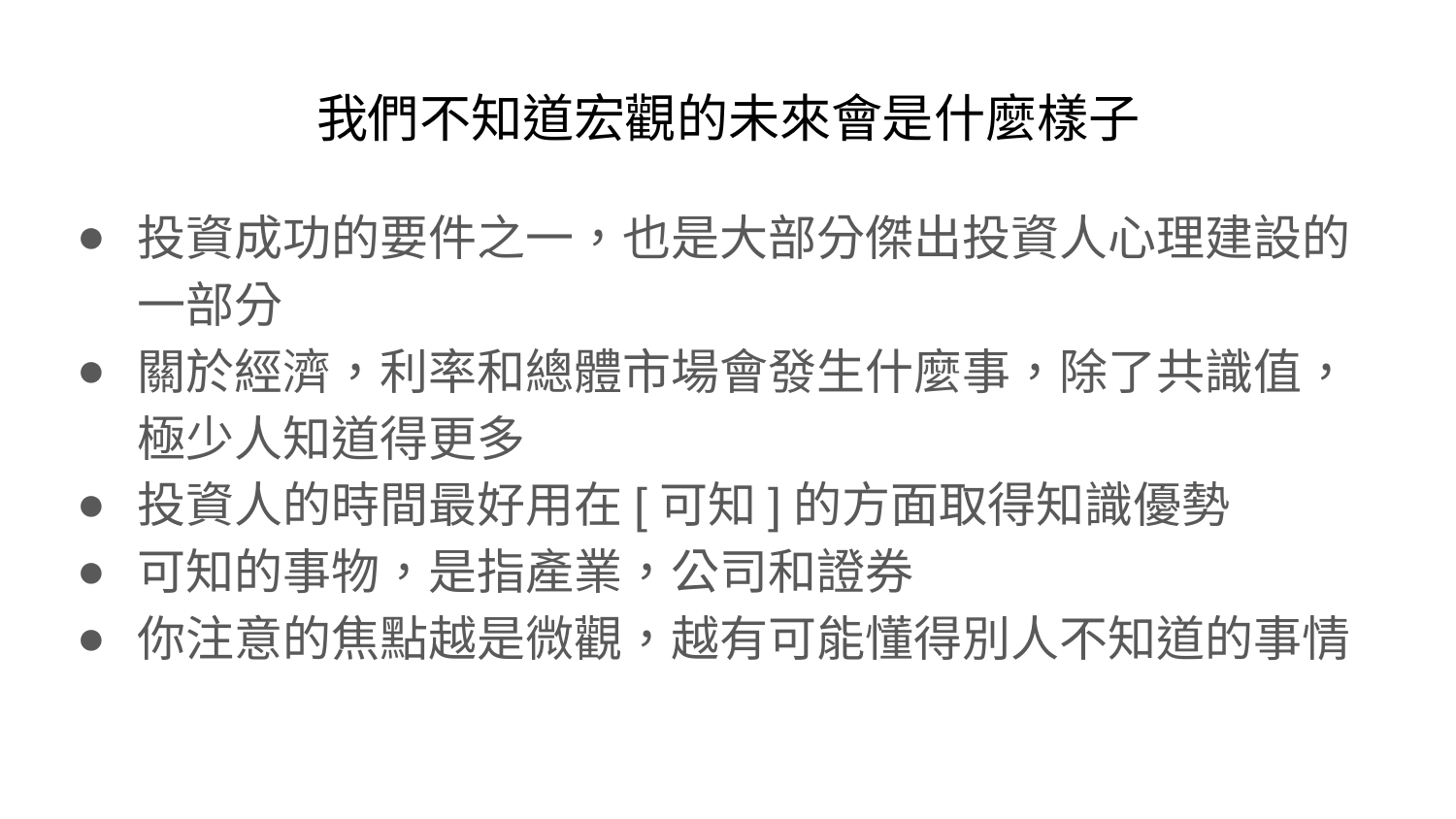

# 我們不知道宏觀的未來會是什麼樣子
投資成功的要件之一，也是大部分傑出投資人心理建設的一部分
關於經濟，利率和總體市場會發生什麼事，除了共識值，極少人知道得更多
投資人的時間最好用在[可知]的方面取得知識優勢
可知的事物，是指產業，公司和證券
你注意的焦點越是微觀，越有可能懂得別人不知道的事情